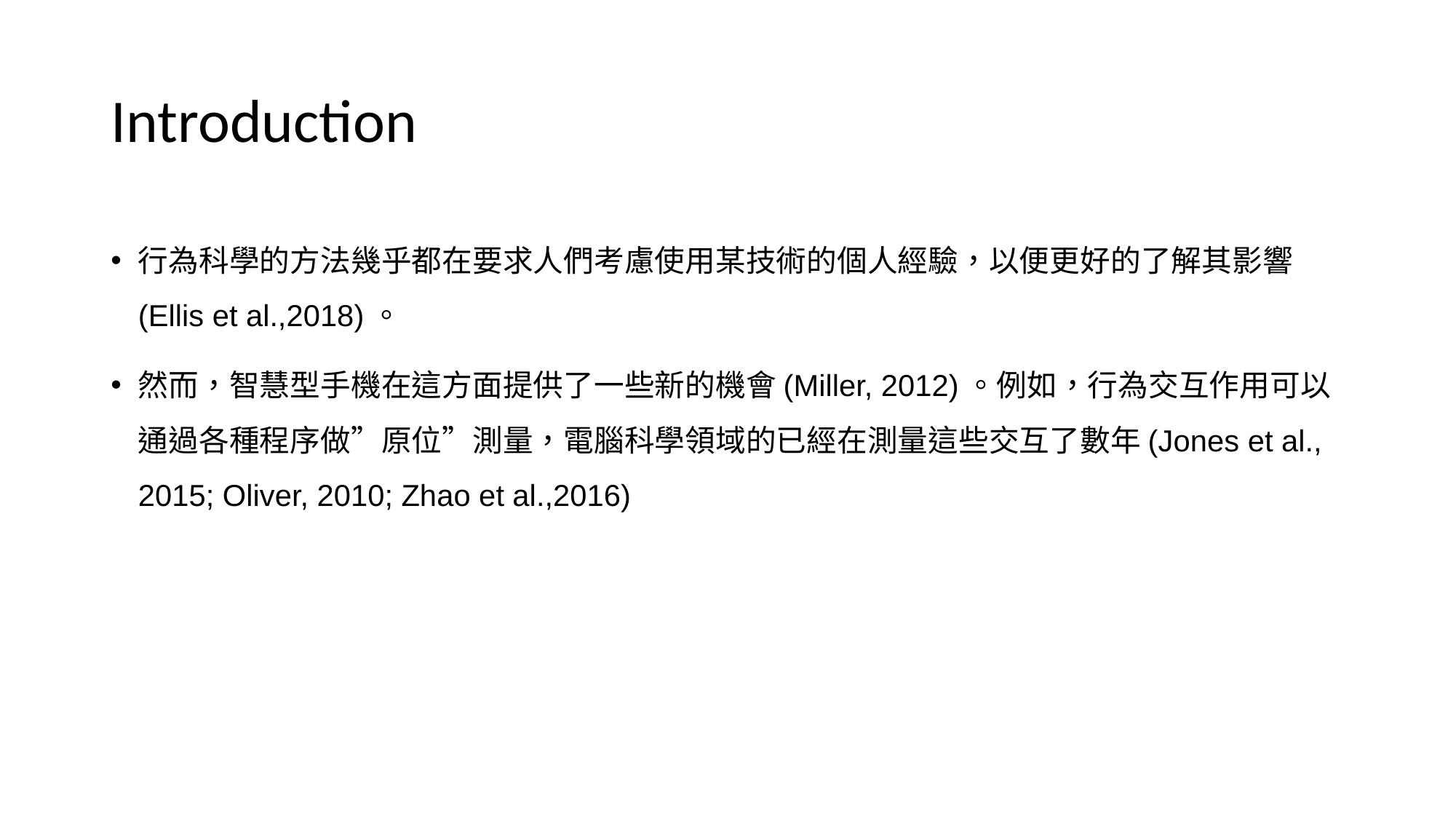

# Introduction
行為科學的方法幾乎都在要求人們考慮使用某技術的個人經驗，以便更好的了解其影響(Ellis et al.,2018)。
然而，智慧型手機在這方面提供了一些新的機會(Miller, 2012)。例如，行為交互作用可以通過各種程序做”原位”測量，電腦科學領域的已經在測量這些交互了數年(Jones et al., 2015; Oliver, 2010; Zhao et al.,2016)